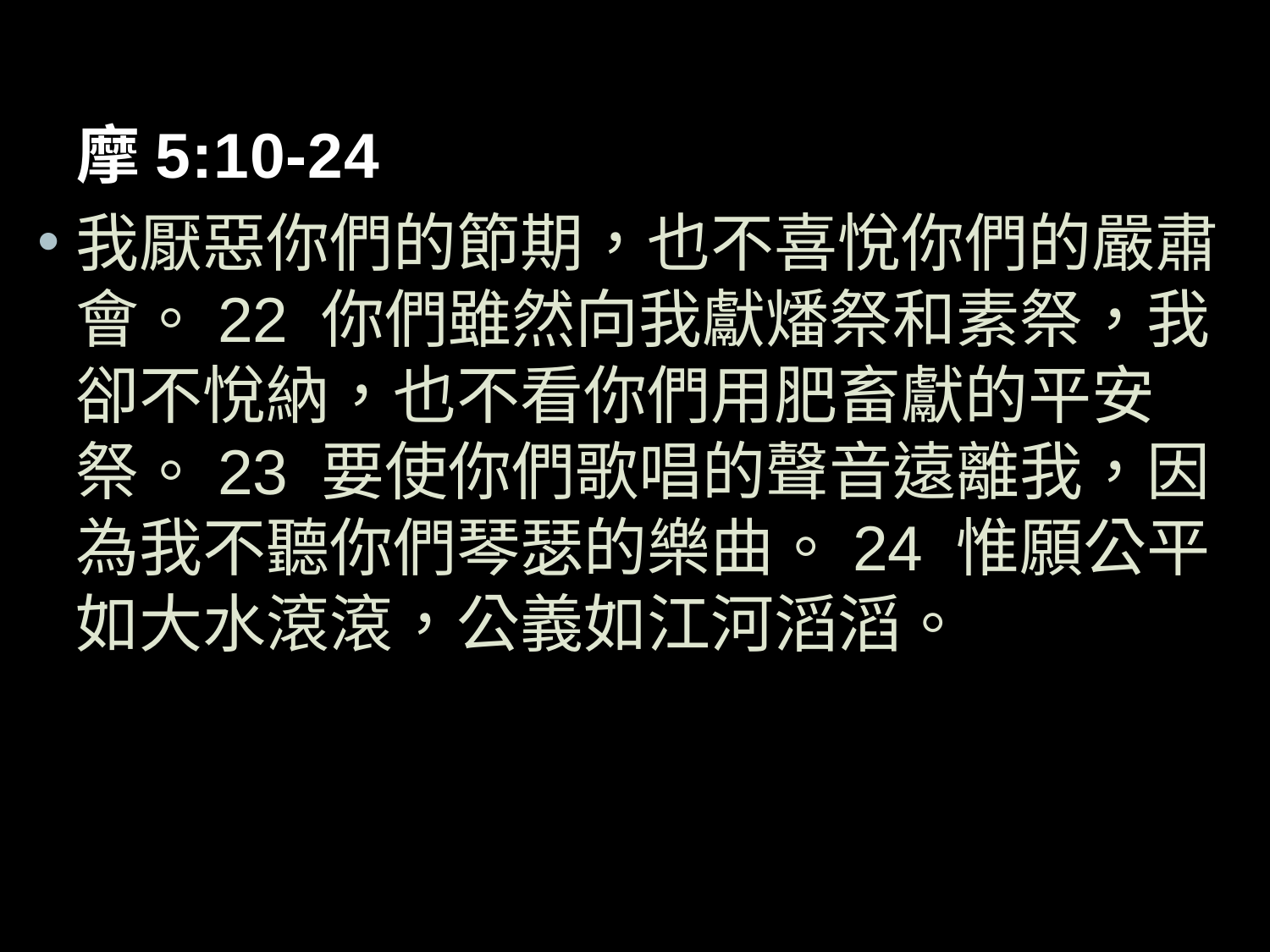

# 摩5:10-24
我厭惡你們的節期，也不喜悅你們的嚴肅會。22 你們雖然向我獻燔祭和素祭，我卻不悅納，也不看你們用肥畜獻的平安祭。23 要使你們歌唱的聲音遠離我，因為我不聽你們琴瑟的樂曲。24 惟願公平如大水滾滾，公義如江河滔滔。